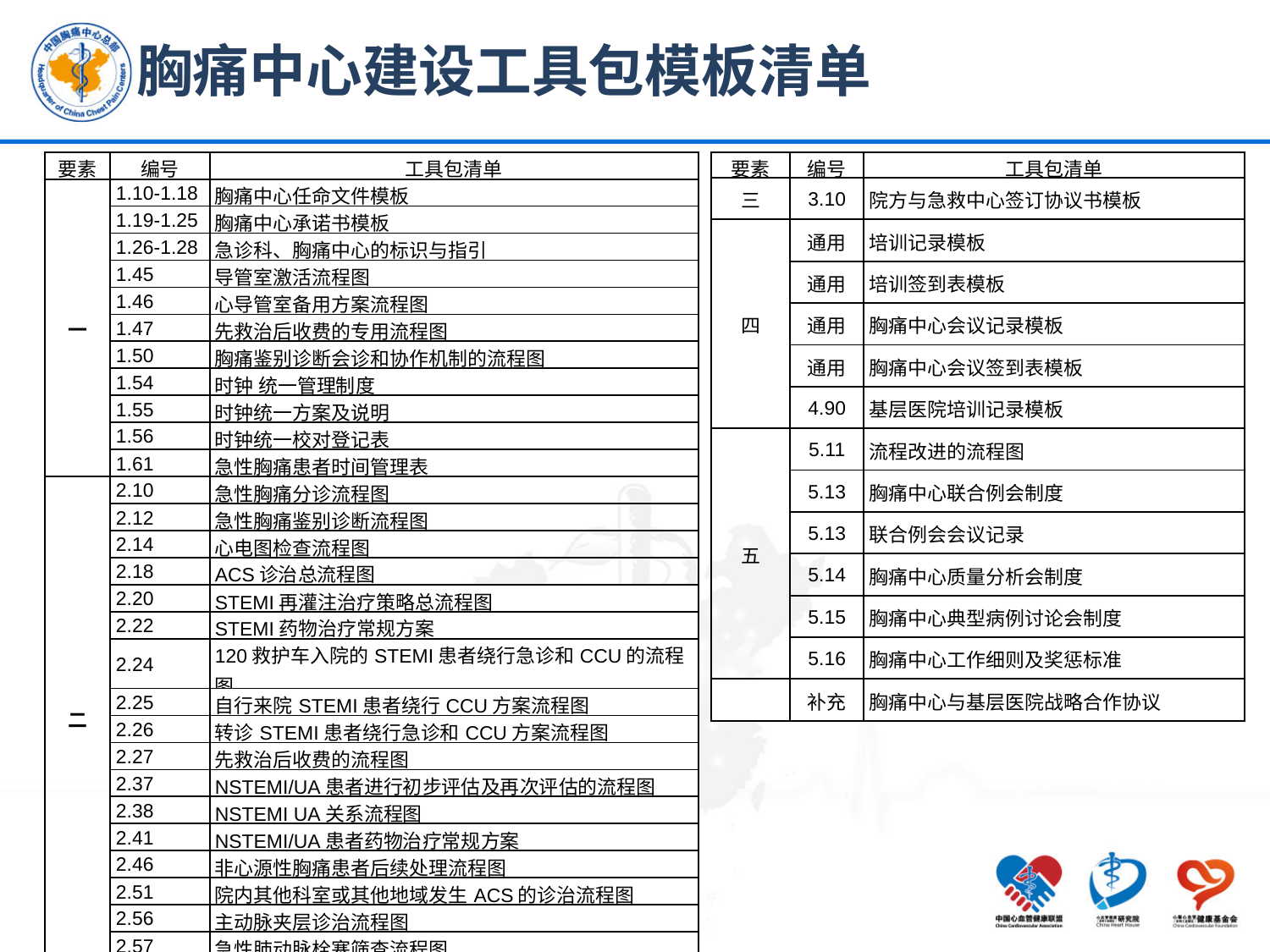

胸痛中心建设工具包模板清单
| 要素 | 编号 | 工具包清单 |
| --- | --- | --- |
| 一 | 1.10-1.18 | 胸痛中心任命文件模板 |
|  | 1.19-1.25 | 胸痛中心承诺书模板 |
|  | 1.26-1.28 | 急诊科、胸痛中心的标识与指引 |
|  | 1.45 | 导管室激活流程图 |
|  | 1.46 | 心导管室备用方案流程图 |
|  | 1.47 | 先救治后收费的专用流程图 |
|  | 1.50 | 胸痛鉴别诊断会诊和协作机制的流程图 |
|  | 1.54 | 时钟 统一管理制度 |
|  | 1.55 | 时钟统一方案及说明 |
|  | 1.56 | 时钟统一校对登记表 |
|  | 1.61 | 急性胸痛患者时间管理表 |
| 二 | 2.10 | 急性胸痛分诊流程图 |
|  | 2.12 | 急性胸痛鉴别诊断流程图 |
|  | 2.14 | 心电图检查流程图 |
|  | 2.18 | ACS诊治总流程图 |
|  | 2.20 | STEMI再灌注治疗策略总流程图 |
|  | 2.22 | STEMI药物治疗常规方案 |
|  | 2.24 | 120救护车入院的STEMI患者绕行急诊和CCU的流程图 |
|  | 2.25 | 自行来院STEMI患者绕行CCU方案流程图 |
|  | 2.26 | 转诊STEMI患者绕行急诊和CCU方案流程图 |
|  | 2.27 | 先救治后收费的流程图 |
|  | 2.37 | NSTEMI/UA患者进行初步评估及再次评估的流程图 |
|  | 2.38 | NSTEMI UA关系流程图 |
|  | 2.41 | NSTEMI/UA患者药物治疗常规方案 |
|  | 2.46 | 非心源性胸痛患者后续处理流程图 |
|  | 2.51 | 院内其他科室或其他地域发生ACS的诊治流程图 |
|  | 2.56 | 主动脉夹层诊治流程图 |
|  | 2.57 | 急性肺动脉栓塞筛查流程图 |
| 要素 | 编号 | 工具包清单 |
| --- | --- | --- |
| 三 | 3.10 | 院方与急救中心签订协议书模板 |
| 四 | 通用 | 培训记录模板 |
|  | 通用 | 培训签到表模板 |
|  | 通用 | 胸痛中心会议记录模板 |
|  | 通用 | 胸痛中心会议签到表模板 |
|  | 4.90 | 基层医院培训记录模板 |
| 五 | 5.11 | 流程改进的流程图 |
|  | 5.13 | 胸痛中心联合例会制度 |
|  | 5.13 | 联合例会会议记录 |
|  | 5.14 | 胸痛中心质量分析会制度 |
|  | 5.15 | 胸痛中心典型病例讨论会制度 |
|  | 5.16 | 胸痛中心工作细则及奖惩标准 |
|  | 补充 | 胸痛中心与基层医院战略合作协议 |